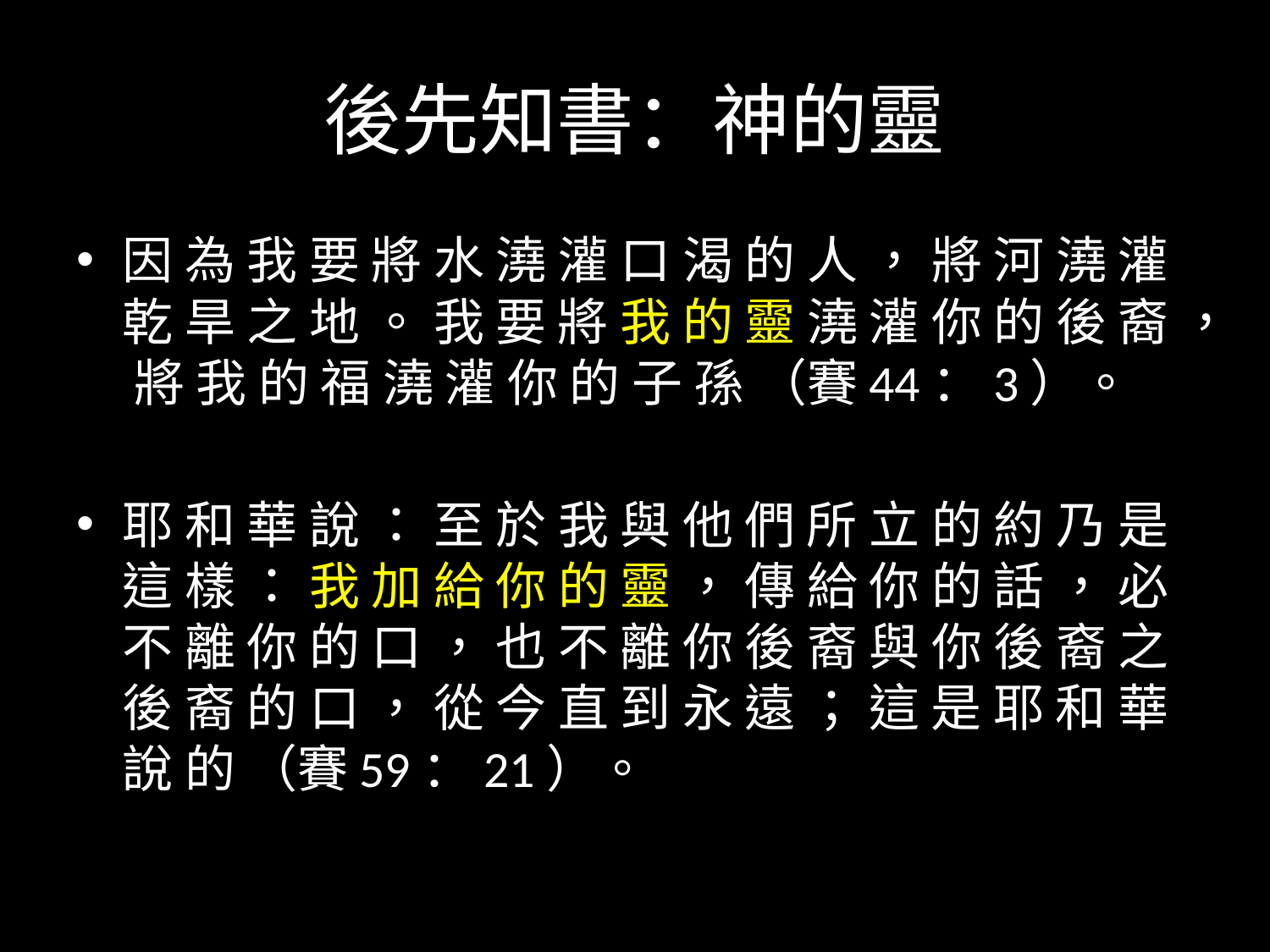

# 後先知書：神的靈
因 為 我 要 將 水 澆 灌 口 渴 的 人 ， 將 河 澆 灌 乾 旱 之 地 。 我 要 將 我 的 靈 澆 灌 你 的 後 裔 ， 將 我 的 福 澆 灌 你 的 子 孫 （賽44：3）。

耶 和 華 說 ： 至 於 我 與 他 們 所 立 的 約 乃 是 這 樣 ： 我 加 給 你 的 靈 ， 傳 給 你 的 話 ， 必 不 離 你 的 口 ， 也 不 離 你 後 裔 與 你 後 裔 之 後 裔 的 口 ， 從 今 直 到 永 遠 ； 這 是 耶 和 華 說 的 （賽59：21）。